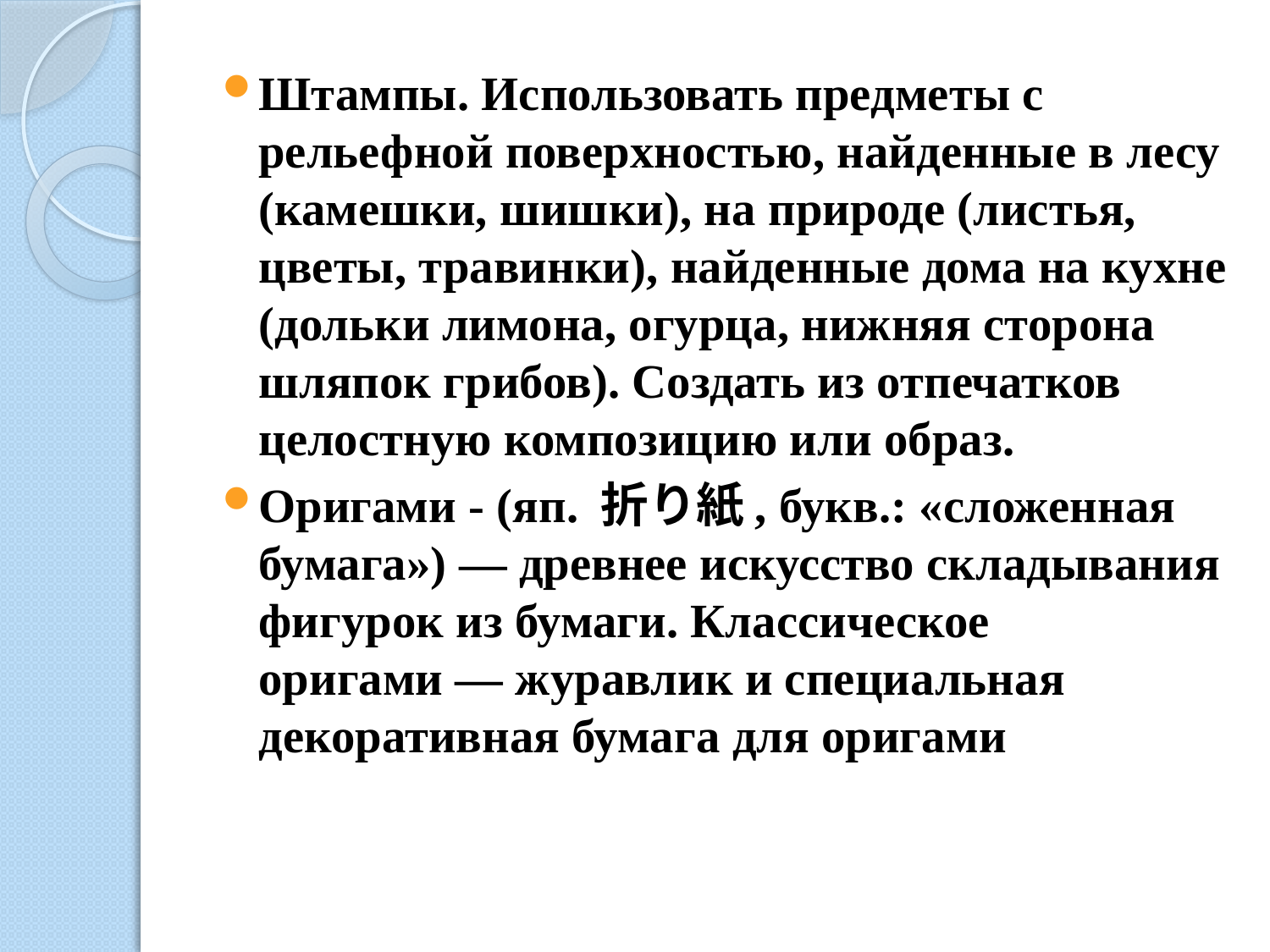

Штампы. Использовать предметы с рельефной поверхностью, найденные в лесу (камешки, шишки), на природе (листья, цветы, травинки), найденные дома на кухне (дольки лимона, огурца, нижняя сторона шляпок грибов). Создать из отпечатков целостную композицию или образ.
Оригами - (яп. 折り紙, букв.: «сложенная бумага») — древнее искусство складывания фигурок из бумаги. Классическое оригами — журавлик и специальная декоративная бумага для оригами